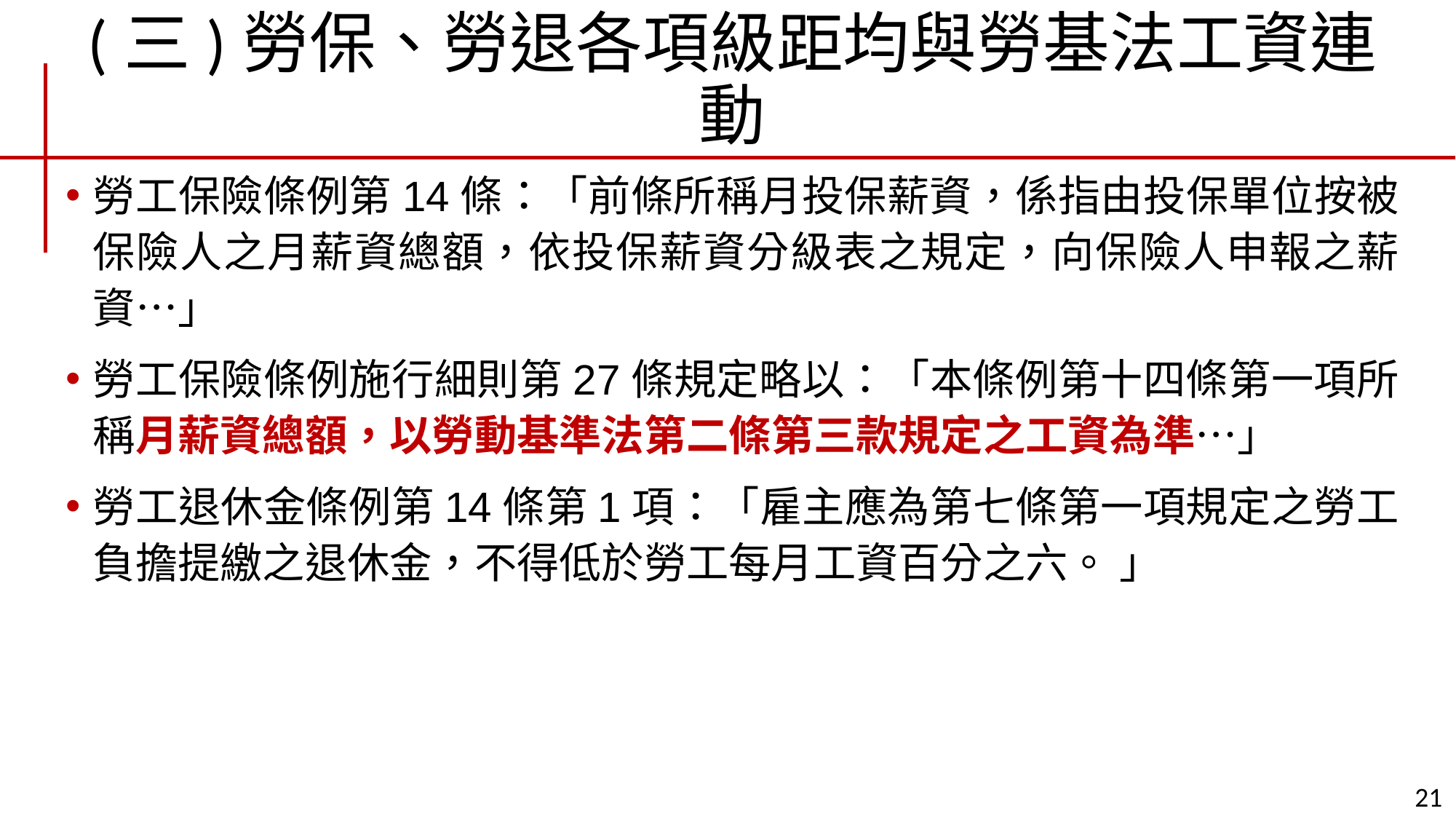

# (三)勞保、勞退各項級距均與勞基法工資連動
勞工保險條例第14條：「前條所稱月投保薪資，係指由投保單位按被保險人之月薪資總額，依投保薪資分級表之規定，向保險人申報之薪資…」
勞工保險條例施行細則第27條規定略以：「本條例第十四條第一項所稱月薪資總額，以勞動基準法第二條第三款規定之工資為準…」
勞工退休金條例第14條第1項：「雇主應為第七條第一項規定之勞工負擔提繳之退休金，不得低於勞工每月工資百分之六。 」
21